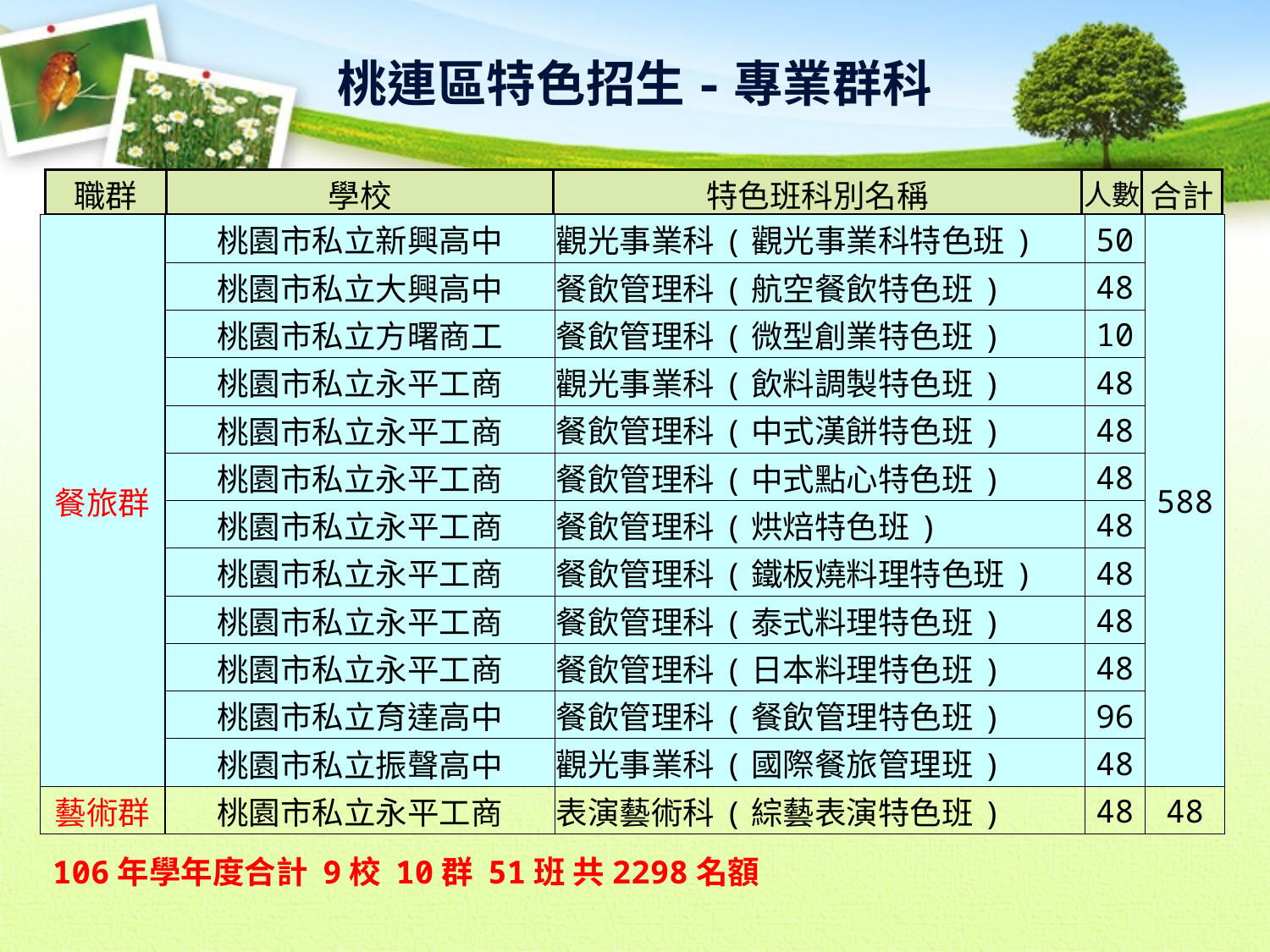

桃連區特色招生-專業群科
| 職群 | 學校 | 特色班科別名稱 | 人數 | 合計 |
| --- | --- | --- | --- | --- |
| 餐旅群 | 桃園市私立新興高中 | 觀光事業科(觀光事業科特色班) | 50 | 588 |
| --- | --- | --- | --- | --- |
|  | 桃園市私立大興高中 | 餐飲管理科(航空餐飲特色班) | 48 |  |
|  | 桃園市私立方曙商工 | 餐飲管理科(微型創業特色班) | 10 |  |
|  | 桃園市私立永平工商 | 觀光事業科(飲料調製特色班) | 48 |  |
|  | 桃園市私立永平工商 | 餐飲管理科(中式漢餅特色班) | 48 |  |
|  | 桃園市私立永平工商 | 餐飲管理科(中式點心特色班) | 48 |  |
|  | 桃園市私立永平工商 | 餐飲管理科(烘焙特色班) | 48 |  |
|  | 桃園市私立永平工商 | 餐飲管理科(鐵板燒料理特色班) | 48 |  |
|  | 桃園市私立永平工商 | 餐飲管理科(泰式料理特色班) | 48 |  |
|  | 桃園市私立永平工商 | 餐飲管理科(日本料理特色班) | 48 |  |
|  | 桃園市私立育達高中 | 餐飲管理科(餐飲管理特色班) | 96 |  |
|  | 桃園市私立振聲高中 | 觀光事業科(國際餐旅管理班) | 48 |  |
| 藝術群 | 桃園市私立永平工商 | 表演藝術科(綜藝表演特色班) | 48 | 48 |
106年學年度合計 9校 10群 51班 共2298名額